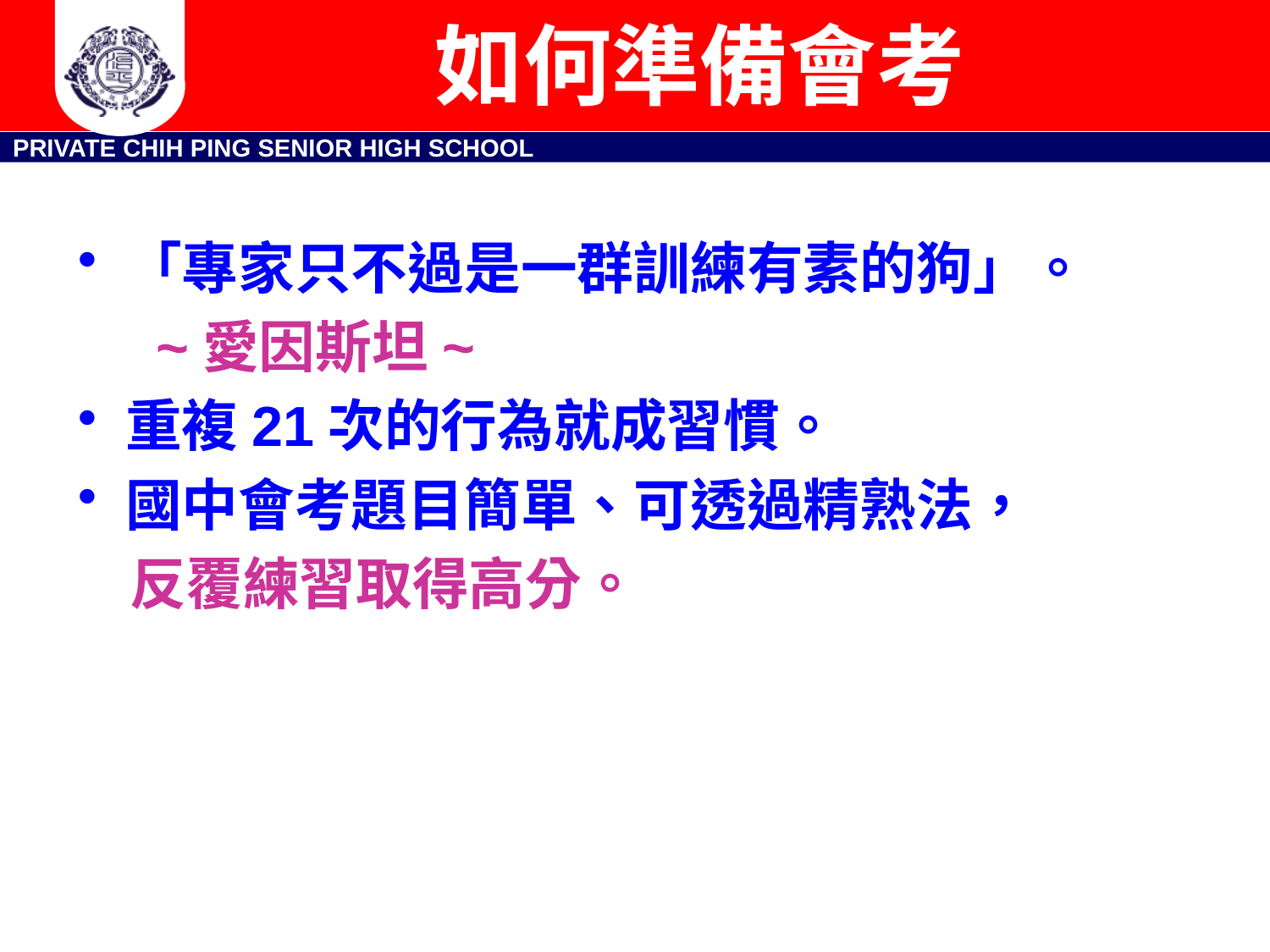

# 如何準備會考
「專家只不過是一群訓練有素的狗」。
     ~愛因斯坦~
重複21次的行為就成習慣。
國中會考題目簡單、可透過精熟法，
   反覆練習取得高分。